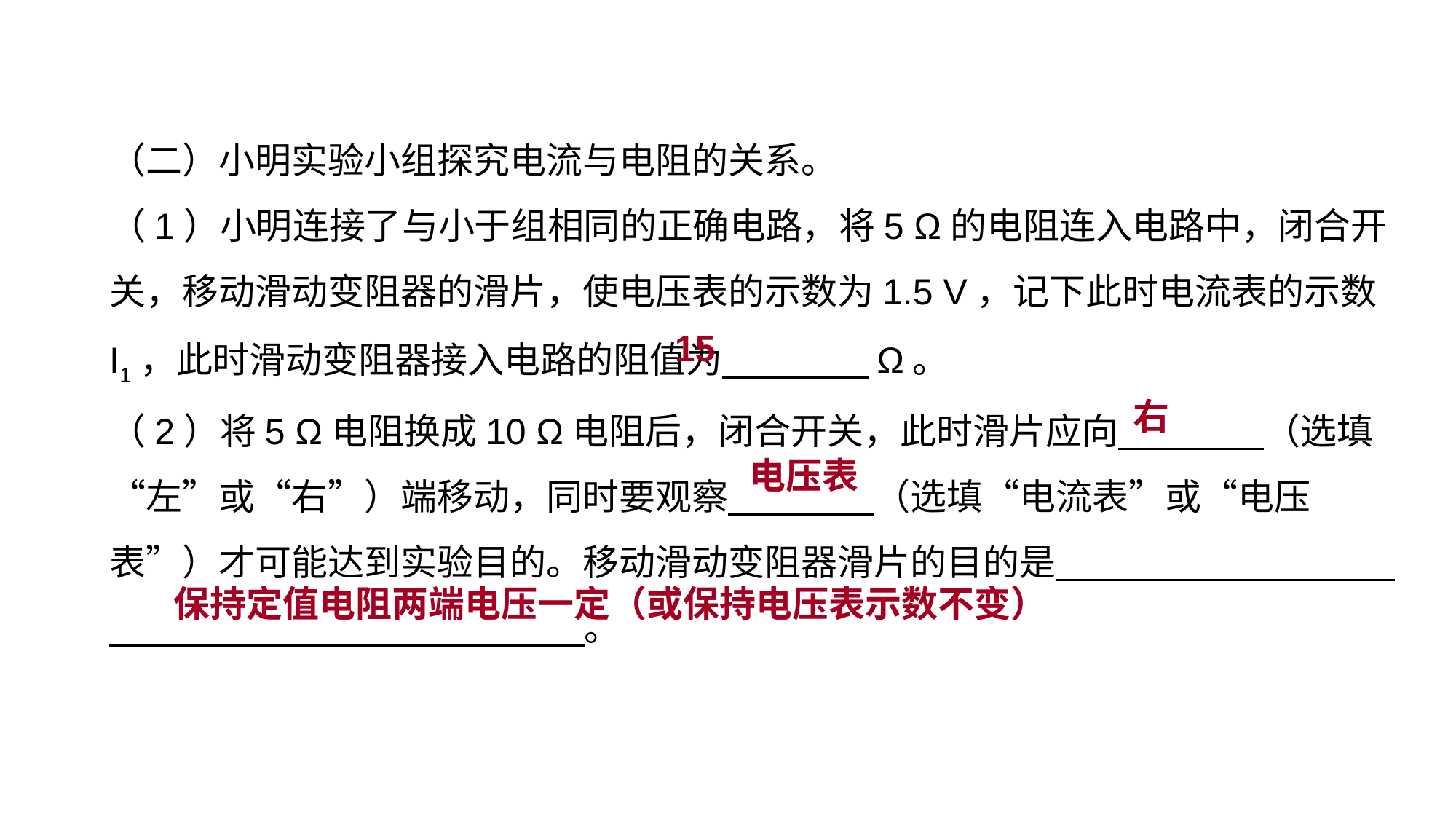

（二）小明实验小组探究电流与电阻的关系。
（1）小明连接了与小于组相同的正确电路，将5 Ω的电阻连入电路中，闭合开关，移动滑动变阻器的滑片，使电压表的示数为1.5 V，记下此时电流表的示数I1，此时滑动变阻器接入电路的阻值为　　　　Ω。
（2）将5 Ω电阻换成10 Ω电阻后，闭合开关，此时滑片应向　　　　（选填“左”或“右”）端移动，同时要观察　　　　（选填“电流表”或“电压表”）才可能达到实验目的。移动滑动变阻器滑片的目的是　                                                                                                。
实验突破 素养提升
15
右
电压表
保持定值电阻两端电压一定（或保持电压表示数不变）